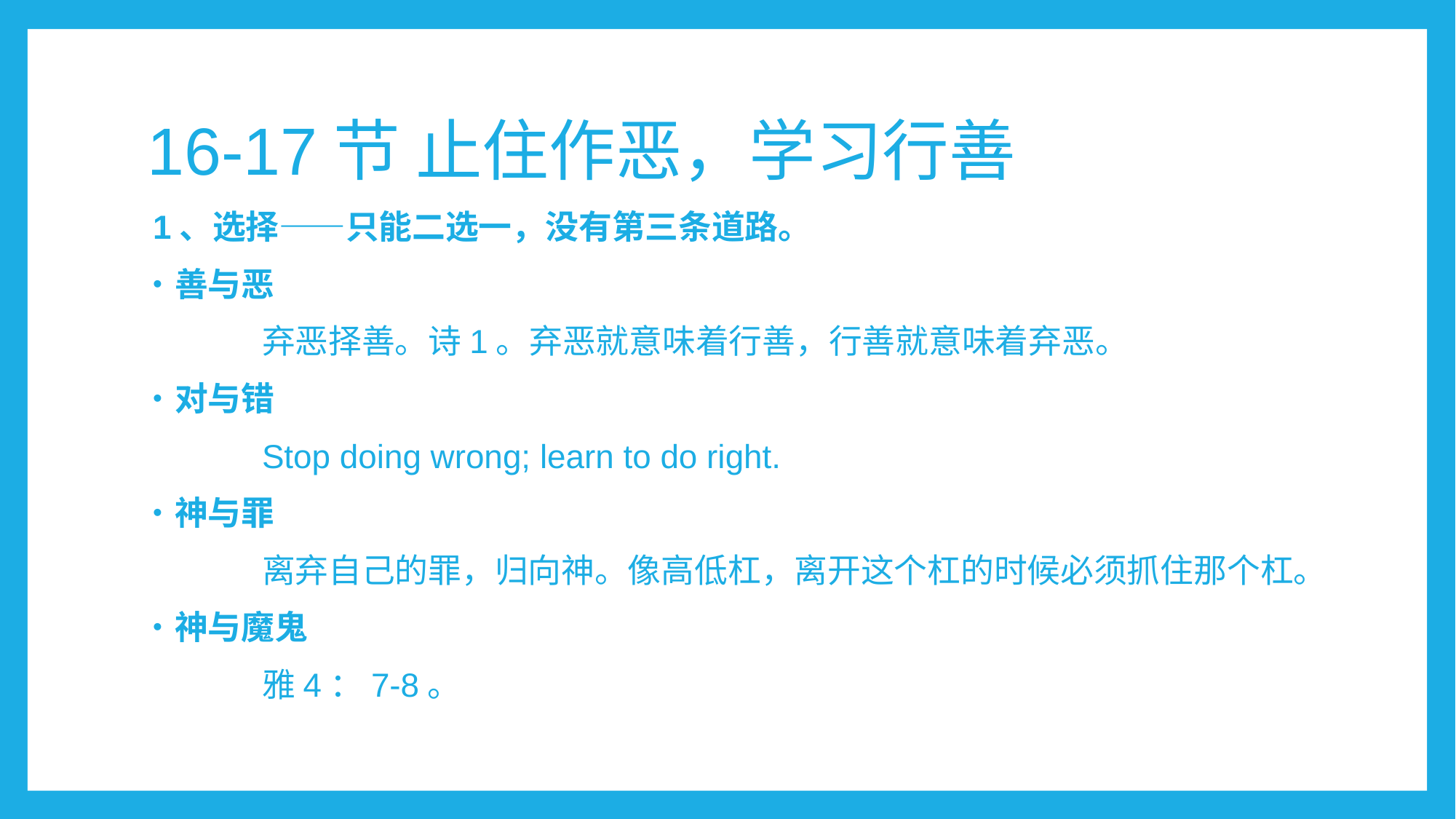

# 16-17节 止住作恶，学习行善
1、选择——只能二选一，没有第三条道路。
善与恶
	弃恶择善。诗1。弃恶就意味着行善，行善就意味着弃恶。
对与错
	Stop doing wrong; learn to do right.
神与罪
	离弃自己的罪，归向神。像高低杠，离开这个杠的时候必须抓住那个杠。
神与魔鬼
	雅4：7-8。